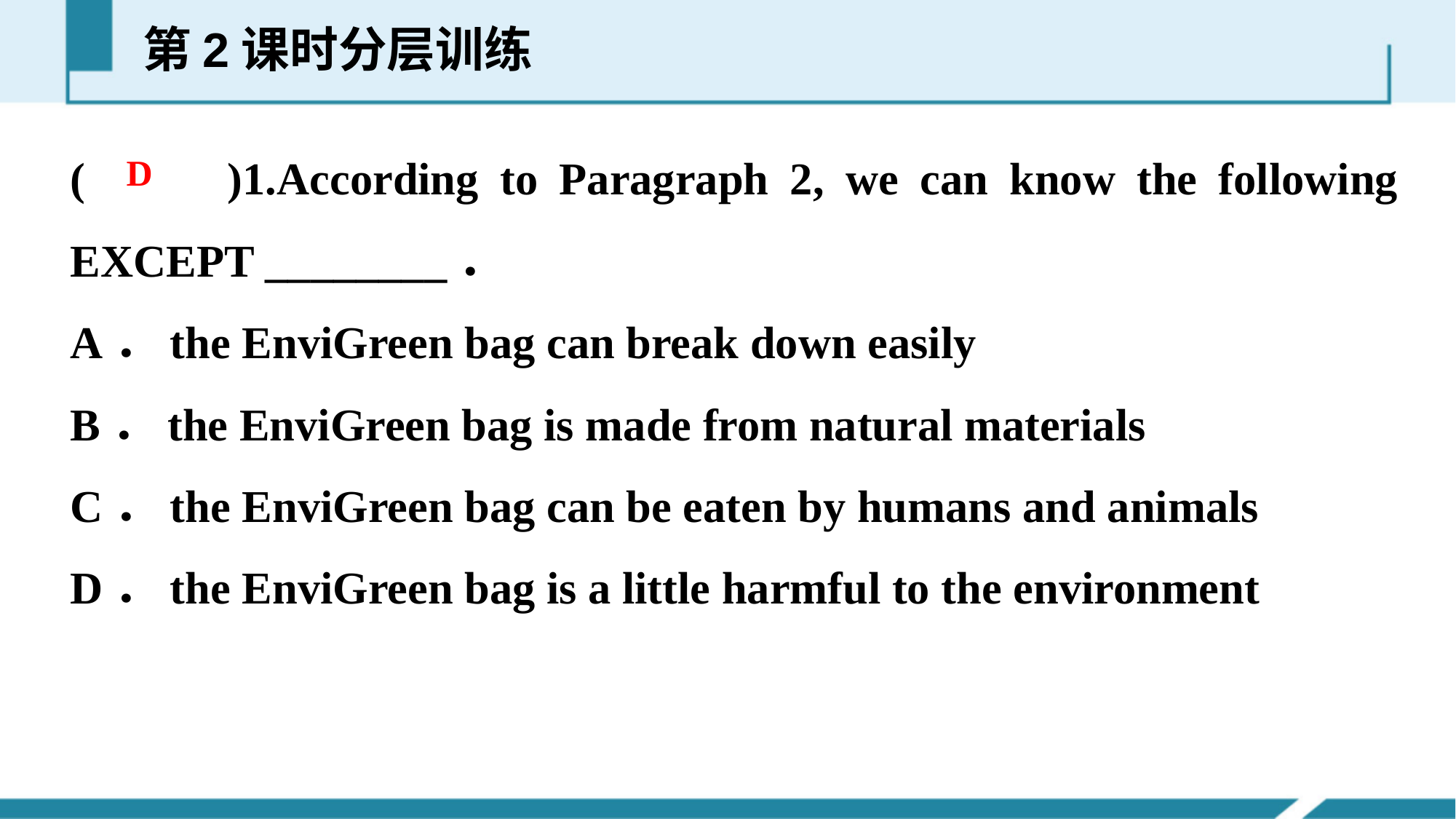

第2课时分层训练
(　　)1.According to Paragraph 2, we can know the following EXCEPT ________．
A．the EnviGreen bag can break down easily
B．the EnviGreen bag is made from natural materials
C．the EnviGreen bag can be eaten by humans and animals
D．the EnviGreen bag is a little harmful to the environment
D